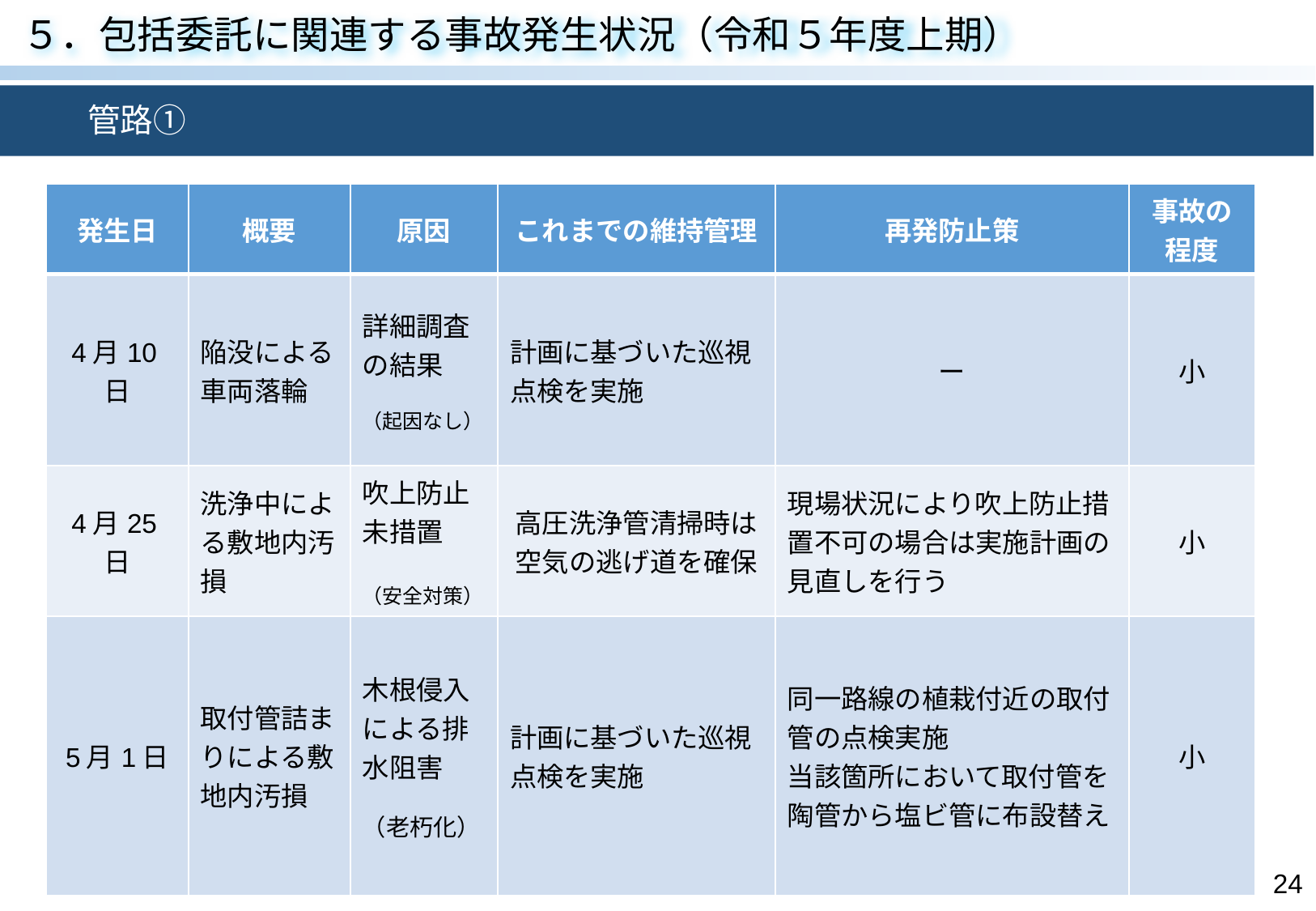

５．包括委託に関連する事故発生状況（令和５年度上期）
　　管路①
| 発生日 | 概要 | 原因 | これまでの維持管理 | 再発防止策 | 事故の程度 |
| --- | --- | --- | --- | --- | --- |
| 4月10日 | 陥没による車両落輪 | 詳細調査の結果 （起因なし） | 計画に基づいた巡視点検を実施 | ー | 小 |
| 4月25日 | 洗浄中による敷地内汚損 | 吹上防止未措置 （安全対策） | 高圧洗浄管清掃時は空気の逃げ道を確保 | 現場状況により吹上防止措置不可の場合は実施計画の見直しを行う | 小 |
| 5月1日 | 取付管詰まりによる敷地内汚損 | 木根侵入による排水阻害 （老朽化） | 計画に基づいた巡視点検を実施 | 同一路線の植栽付近の取付管の点検実施 当該箇所において取付管を陶管から塩ビ管に布設替え | 小 |
24